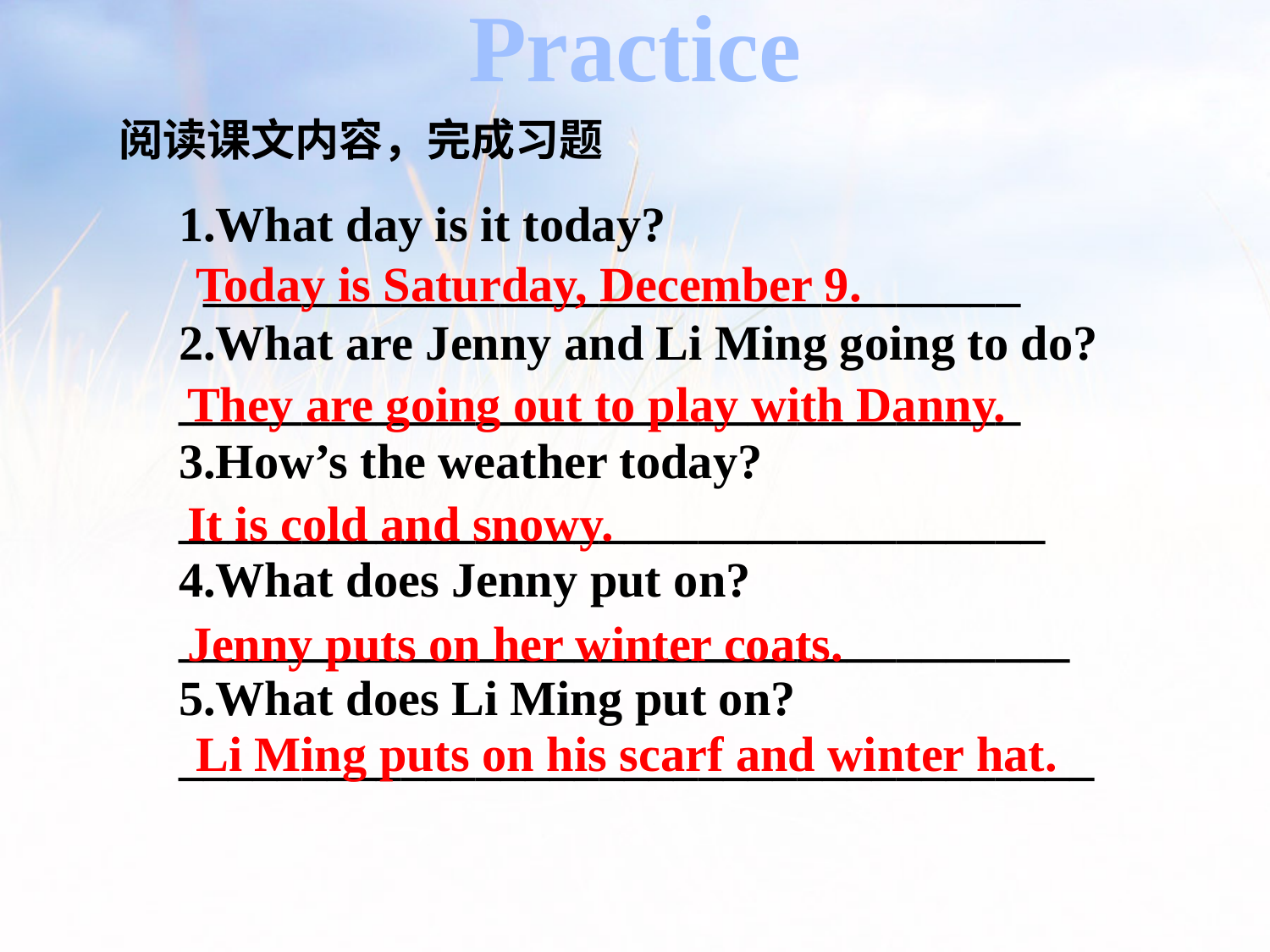

Practice
阅读课文内容，完成习题
1.What day is it today?
  _________________________________
2.What are Jenny and Li Ming going to do?
__________________________________
3.How’s the weather today?  ___________________________________
4.What does Jenny put on?
____________________________________
5.What does Li Ming put on?
_____________________________________
Today is Saturday, December 9.
They are going out to play with Danny.
It is cold and snowy.
Jenny puts on her winter coats.
Li Ming puts on his scarf and winter hat.